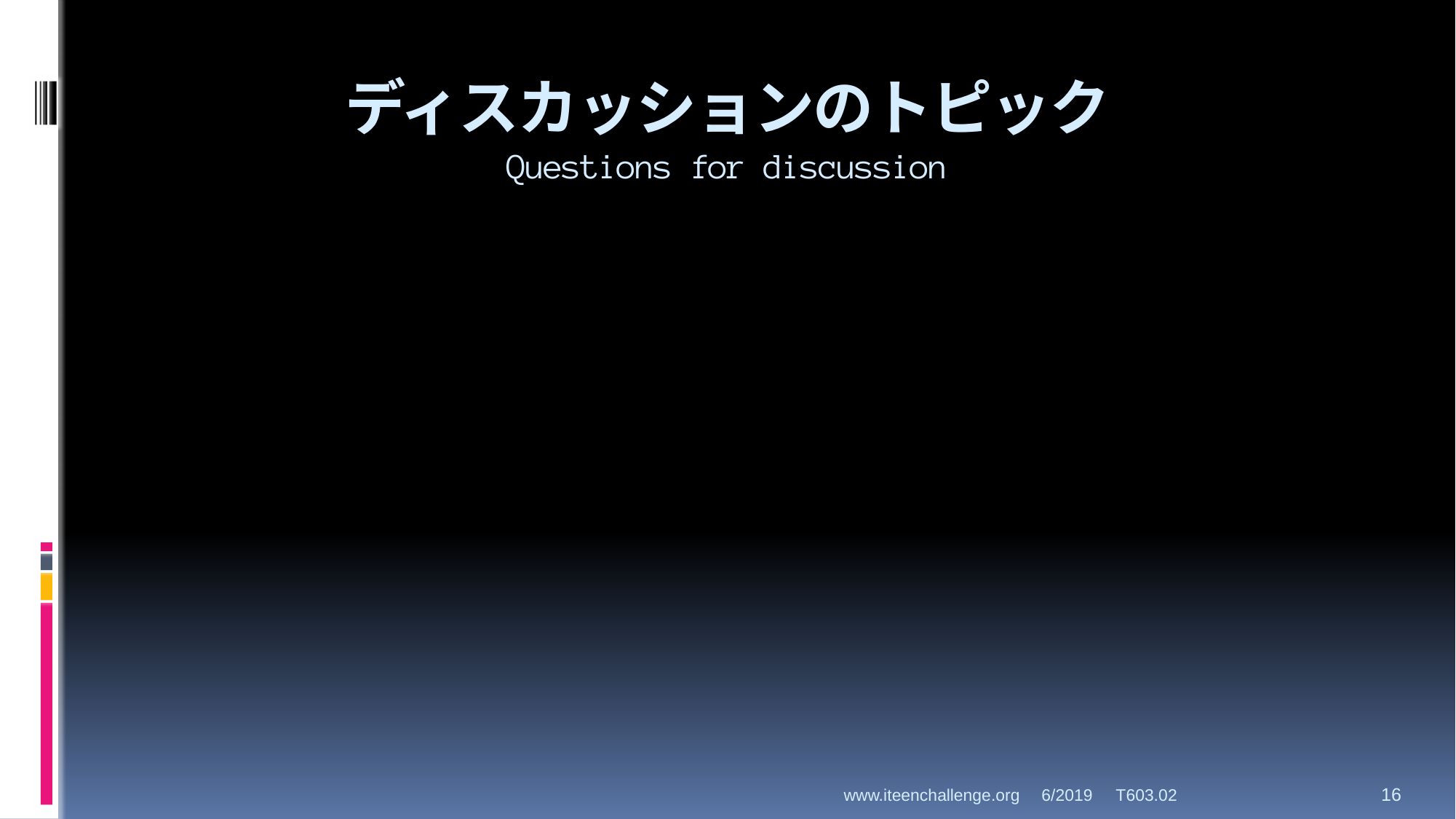

# ディスカッションのトピック Questions for discussion
www.iteenchallenge.org
6/2019     T603.02
16